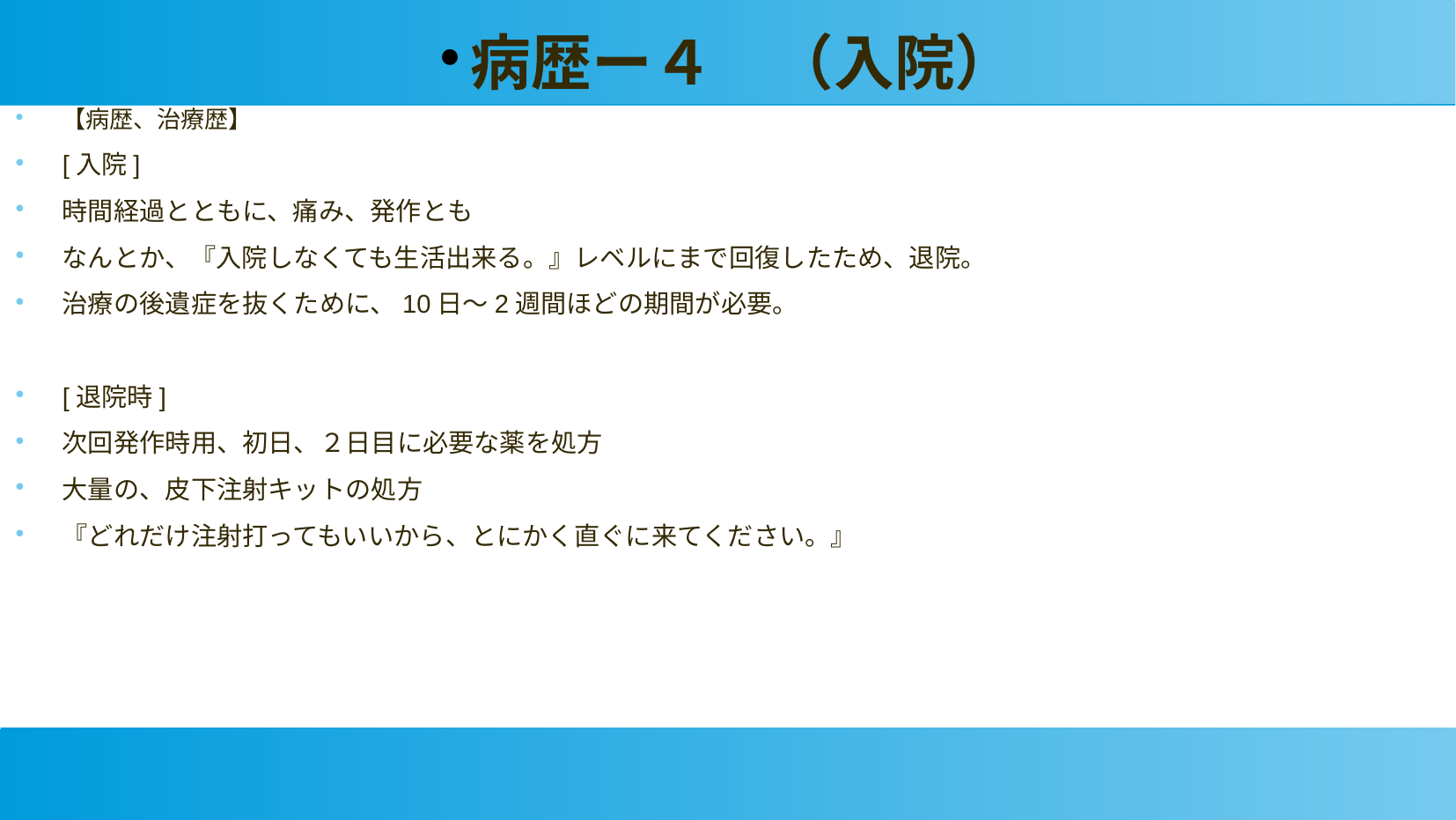

病歴ー４　（入院）
【病歴、治療歴】
[入院]
時間経過とともに、痛み、発作とも
なんとか、『入院しなくても生活出来る。』レベルにまで回復したため、退院。
治療の後遺症を抜くために、10日〜2週間ほどの期間が必要。

[退院時]
次回発作時用、初日、２日目に必要な薬を処方
大量の、皮下注射キットの処方
『どれだけ注射打ってもいいから、とにかく直ぐに来てください。』